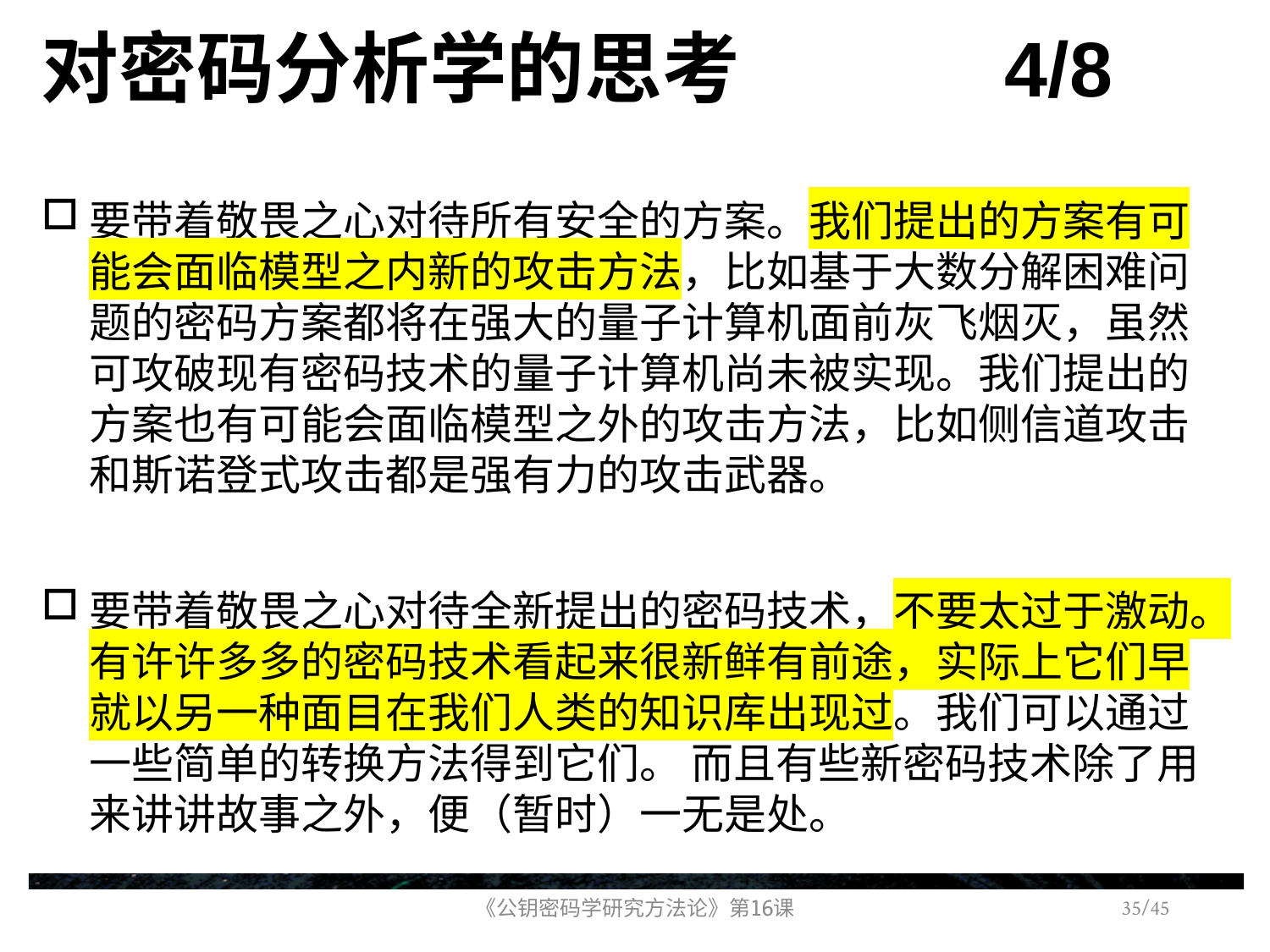

# 对密码分析学的思考              4/8
要带着敬畏之心对待所有安全的方案。我们提出的方案有可能会面临模型之内新的攻击方法，比如基于大数分解困难问题的密码方案都将在强大的量子计算机面前灰飞烟灭，虽然可攻破现有密码技术的量子计算机尚未被实现。我们提出的方案也有可能会面临模型之外的攻击方法，比如侧信道攻击和斯诺登式攻击都是强有力的攻击武器。

要带着敬畏之心对待全新提出的密码技术，不要太过于激动。有许许多多的密码技术看起来很新鲜有前途，实际上它们早就以另一种面目在我们人类的知识库出现过。我们可以通过一些简单的转换方法得到它们。 而且有些新密码技术除了用来讲讲故事之外，便（暂时）一无是处。
《公钥密码学研究方法论》第16课
35/45